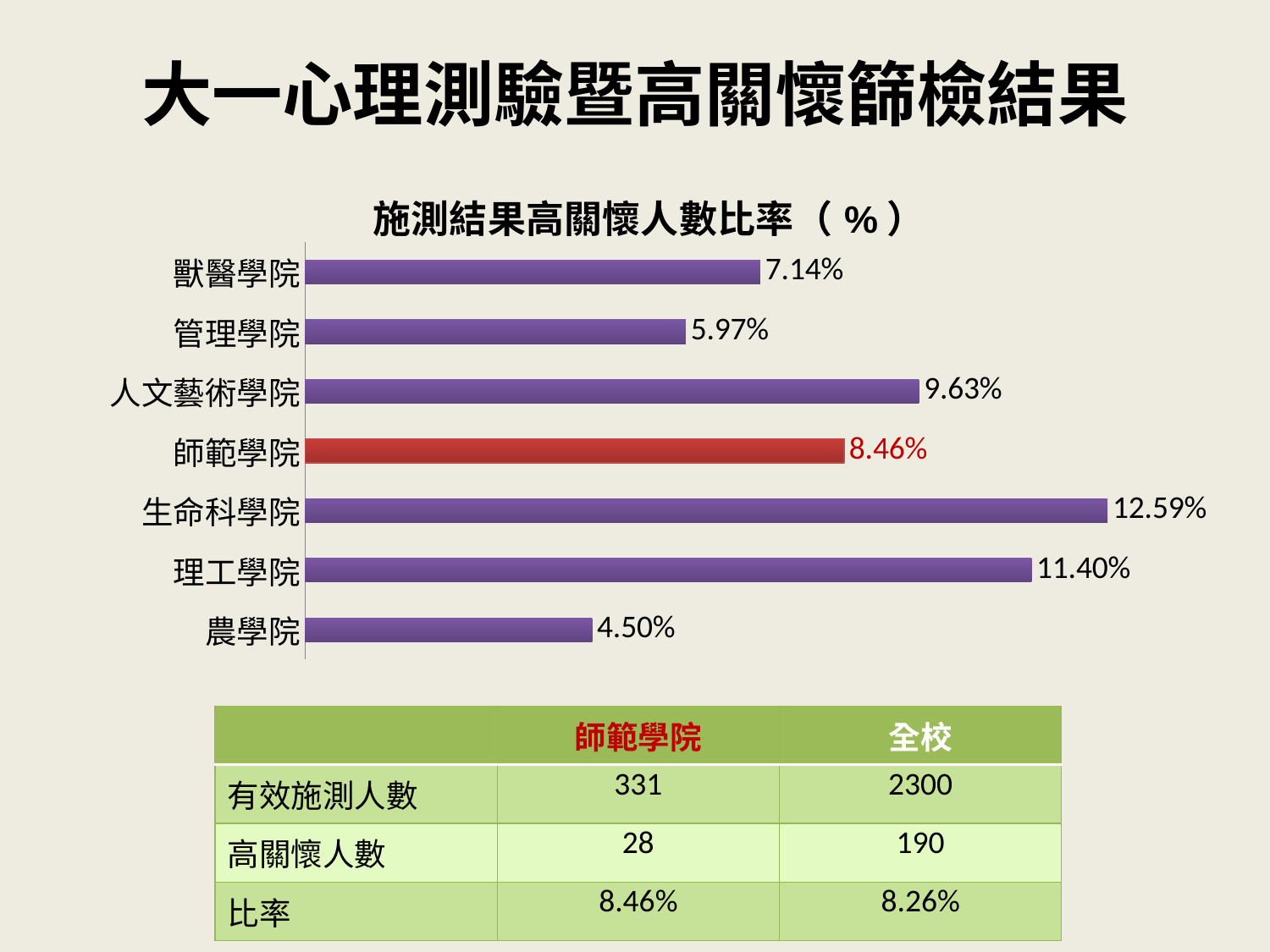

# 大一心理測驗暨高關懷篩檢結果

### Chart: 施測結果高關懷人數比率（%）

| Category | 施測結果高關懷人數比率（%） |
|---|---|
| 農學院 | 0.0450281425891182 |
| 理工學院 | 0.11398963730569948 |
| 生命科學院 | 0.1259259259259259 |
| 師範學院 | 0.08459214501510574 |
| 人文藝術學院 | 0.09631728045325778 |
| 管理學院 | 0.05974025974025974 |
| 獸醫學院 | 0.07142857142857142 |
|  | 師範學院 | 全校 |
| --- | --- | --- |
| 有效施測人數 | 331 | 2300 |
| 高關懷人數 | 28 | 190 |
| 比率 | 8.46% | 8.26% |